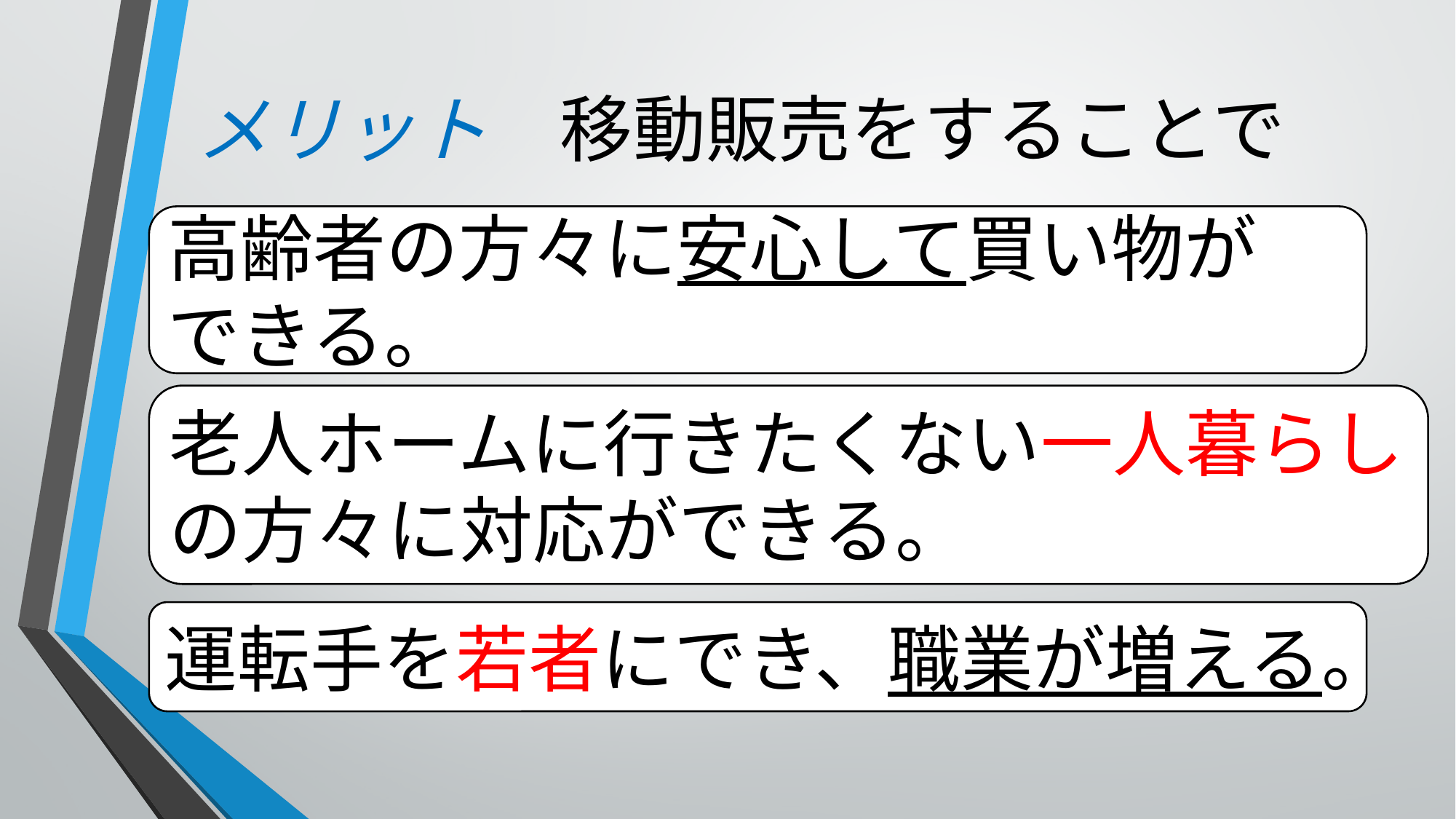

メリット　移動販売をすることで
高齢者の方々に安心して買い物が　できる。
老人ホームに行きたくない一人暮らしの方々に対応ができる。
運転手を若者にでき、職業が増える。